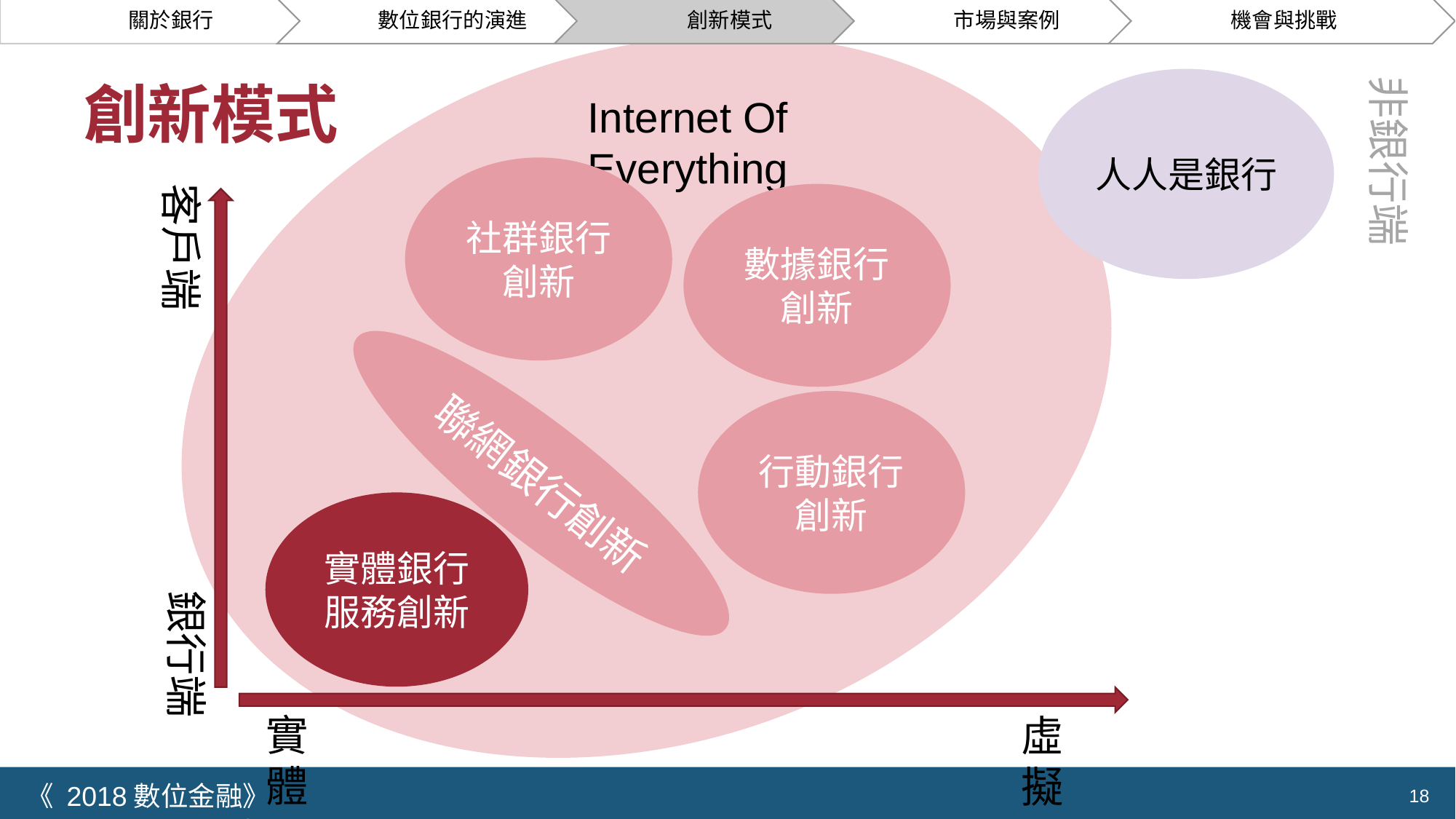

關於銀行

數位銀行的演進

創新模式

市場與案例

機會與挑戰
# 創新模式

非銀行端
人人是銀行
Internet Of Everything
社群銀行創新
客戶端

銀行端
實體

虛擬
數據銀行創新
行動銀行創新
聯網銀行創新
實體銀行服務創新
《 2018數位金融》                                                                                                                                             	NCTU.IIM.IEBI Lab
18